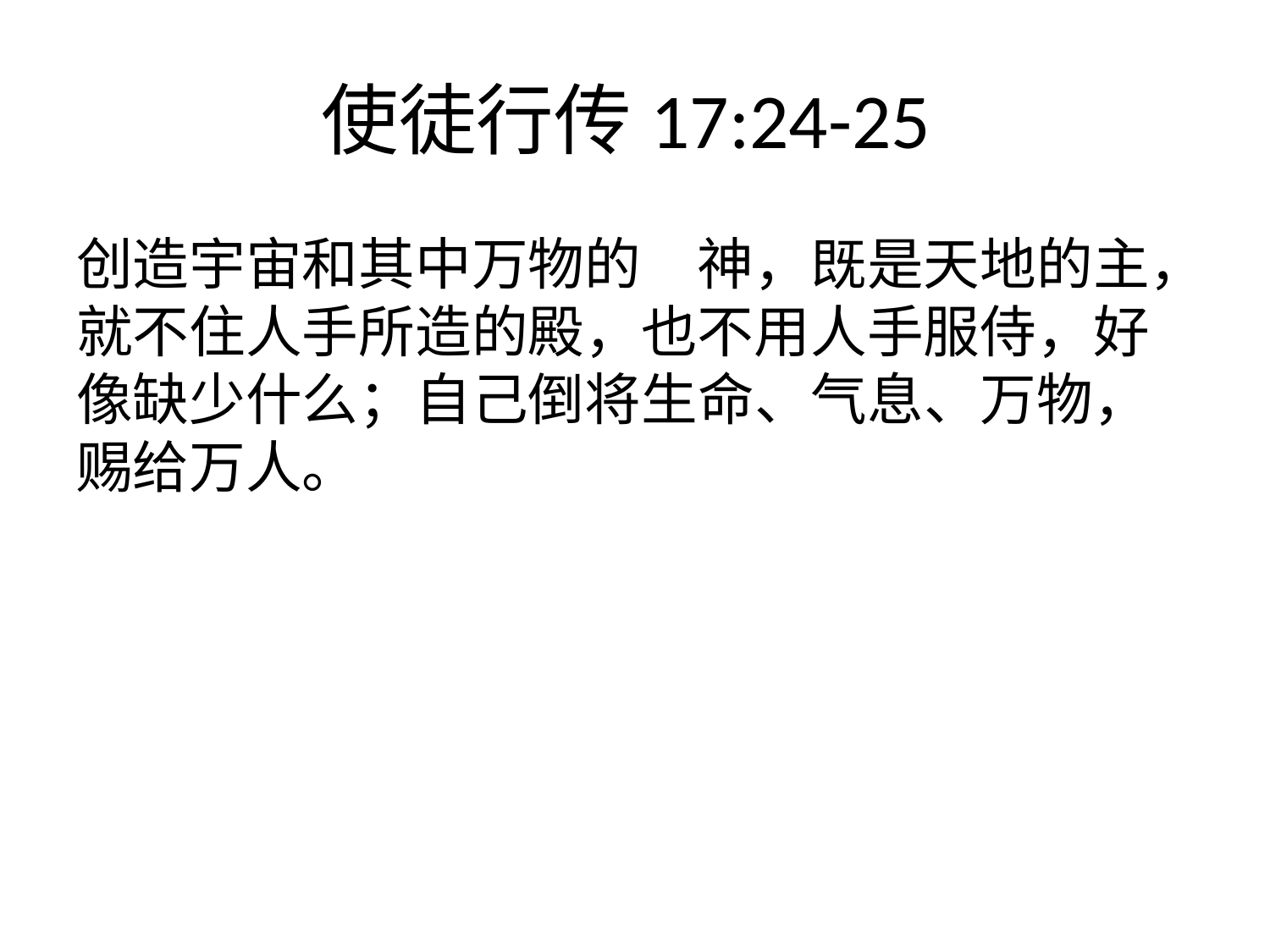

# 使徒行传17:24-25
创造宇宙和其中万物的　神，既是天地的主，就不住人手所造的殿，也不用人手服侍，好像缺少什么；自己倒将生命、气息、万物，赐给万人。